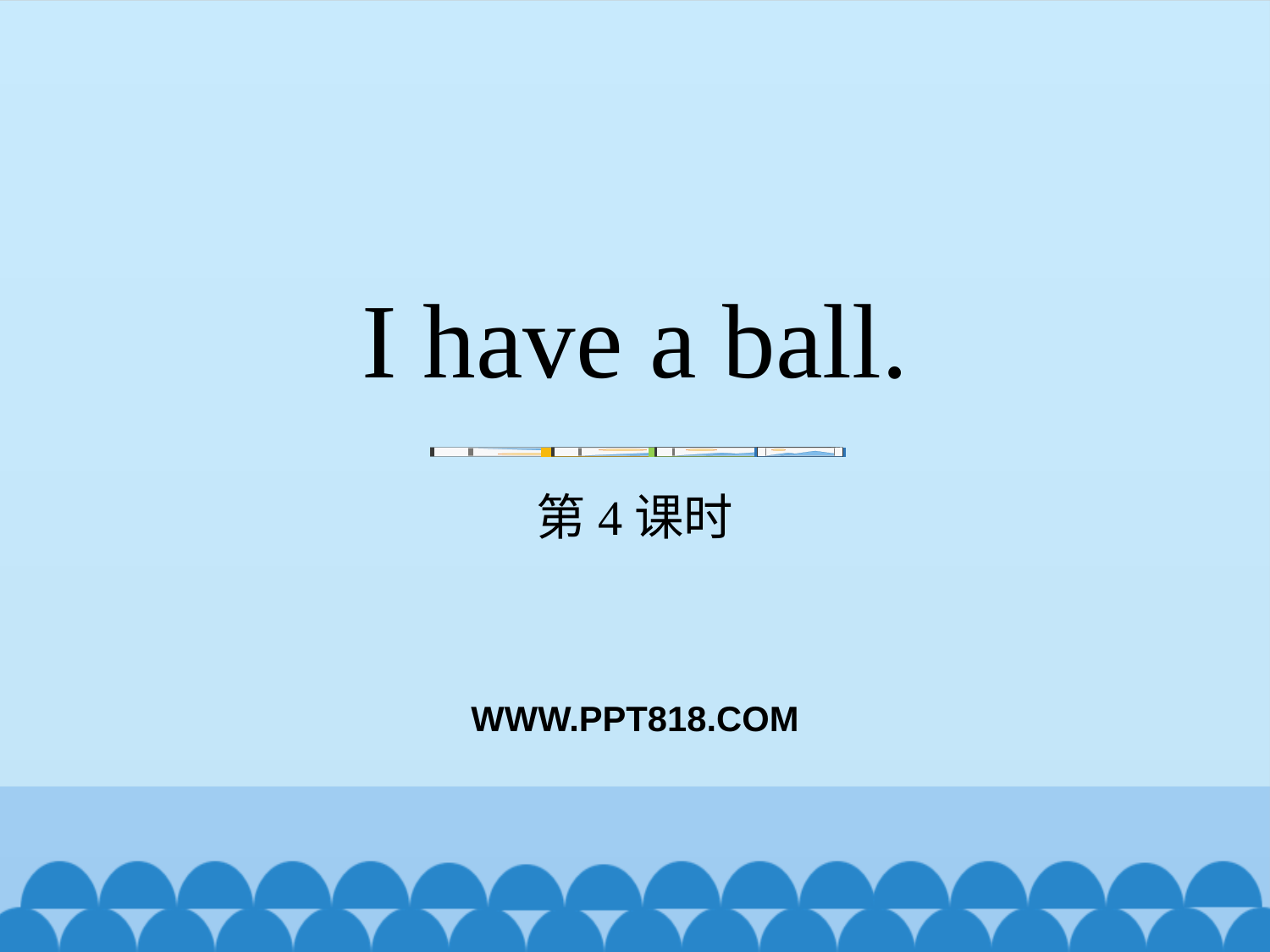

# I have a ball.

第4课时
WWW.PPT818.COM